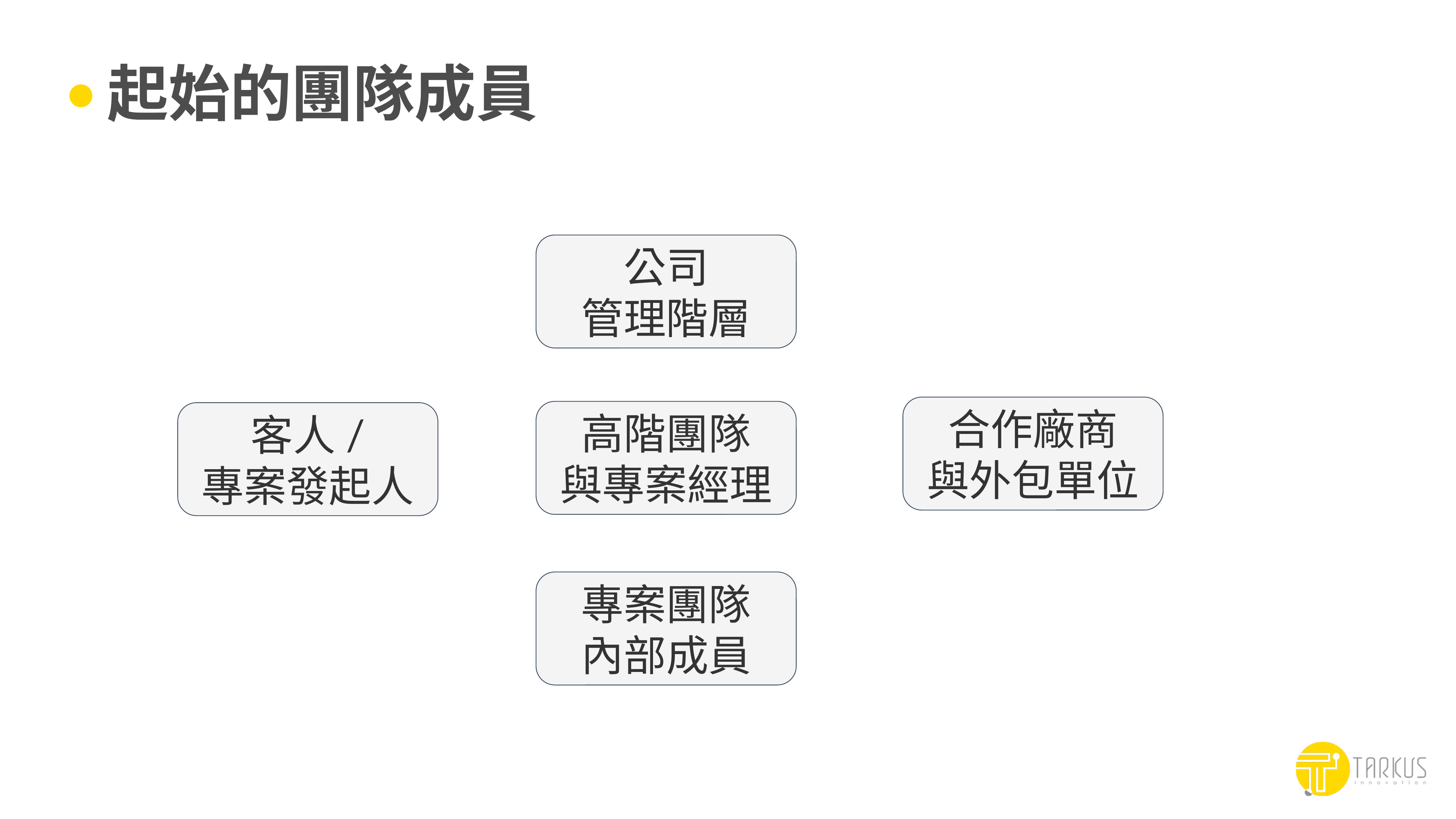

# 起始的團隊成員
公司
管理階層
合作廠商
與外包單位
高階團隊
與專案經理
客人/
專案發起人
專案團隊
內部成員